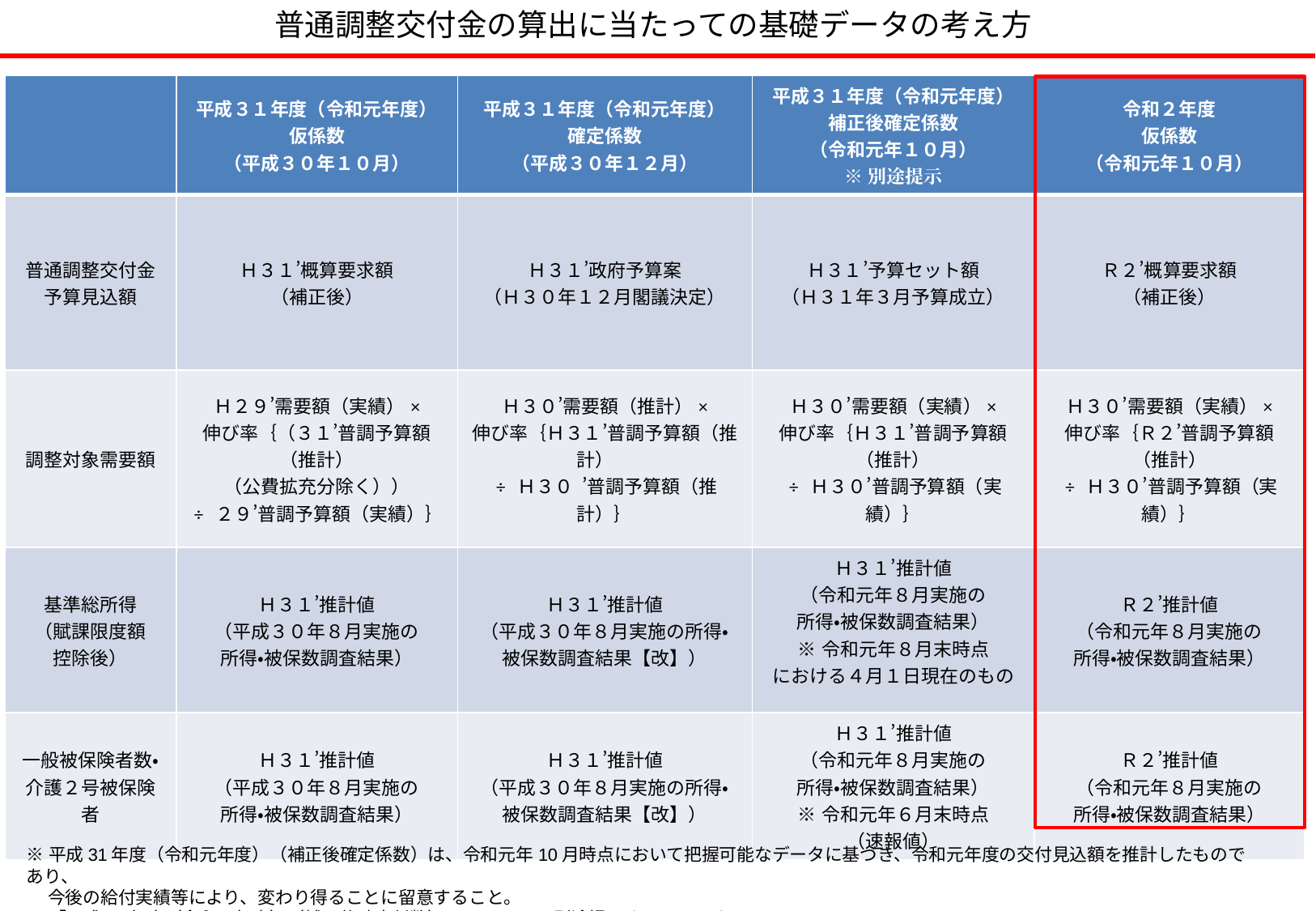

普通調整交付金の算出に当たっての基礎データの考え方
|  | 平成３１年度（令和元年度） 仮係数 （平成３０年１０月） | 平成３１年度（令和元年度） 確定係数 （平成３０年１２月） | 平成３１年度（令和元年度） 補正後確定係数 （令和元年１０月） ※別途提示 | 令和２年度 仮係数 （令和元年１０月） |
| --- | --- | --- | --- | --- |
| 普通調整交付金 予算見込額 | Ｈ３１’概算要求額 （補正後） | Ｈ３１’政府予算案 （Ｈ３０年１２月閣議決定） | Ｈ３１’予算セット額 （Ｈ３１年３月予算成立） | Ｒ２’概算要求額 （補正後） |
| 調整対象需要額 | Ｈ２９’需要額（実績）× 伸び率｛（３１’普調予算額（推計） （公費拡充分除く）） ÷ ２９’普調予算額（実績）｝ | Ｈ３０’需要額（推計）× 伸び率｛Ｈ３１’普調予算額（推計）　 ÷ Ｈ３０ ’普調予算額（推計）｝ | Ｈ３０’需要額（実績）× 伸び率｛Ｈ３１’普調予算額（推計） ÷ Ｈ３０’普調予算額（実績）｝ | Ｈ３０’需要額（実績）× 伸び率｛Ｒ２’普調予算額（推計） ÷ Ｈ３０’普調予算額（実績）｝ |
| 基準総所得 （賦課限度額 控除後） | Ｈ３１’推計値 （平成３０年８月実施の 所得・被保数調査結果） | Ｈ３１’推計値 （平成３０年８月実施の所得・ 被保数調査結果【改】） | Ｈ３１’推計値 （令和元年８月実施の 所得・被保数調査結果） ※令和元年８月末時点 における４月１日現在のもの | Ｒ２’推計値 （令和元年８月実施の 所得・被保数調査結果） |
| 一般被保険者数・ 介護２号被保険者 | Ｈ３１’推計値 （平成３０年８月実施の 所得・被保数調査結果） | Ｈ３１’推計値 （平成３０年８月実施の所得・ 被保数調査結果【改】） | Ｈ３１’推計値 （令和元年８月実施の 所得・被保数調査結果） ※令和元年６月末時点 （速報値） | Ｒ２’推計値 （令和元年８月実施の 所得・被保数調査結果） |

※平成31年度（令和元年度）（補正後確定係数）は、令和元年10月時点において把握可能なデータに基づき、令和元年度の交付見込額を推計したものであり、
　 今後の給付実績等により、変わり得ることに留意すること。
※「平成31年度（令和元年度）（補正後確定係数） 」については別途提示することとする。